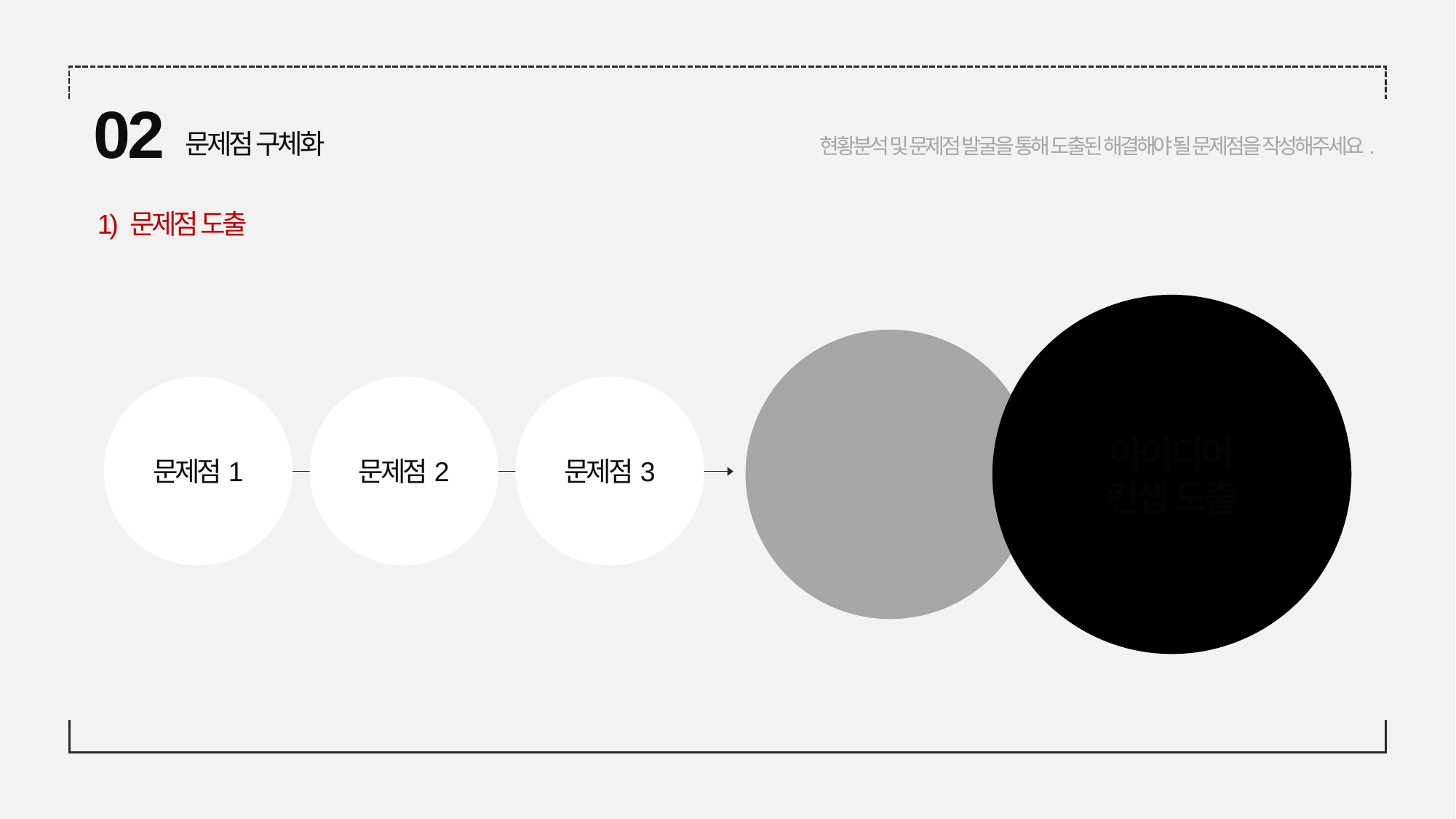

02
현황분석 및 문제점 발굴을 통해 도출된 해결해야 될 문제점을 작성해주세요.
문제점 구체화
1) 문제점 도출
아이디어
컨셉 도출
이슈정리
문제점1
문제점2
문제점3